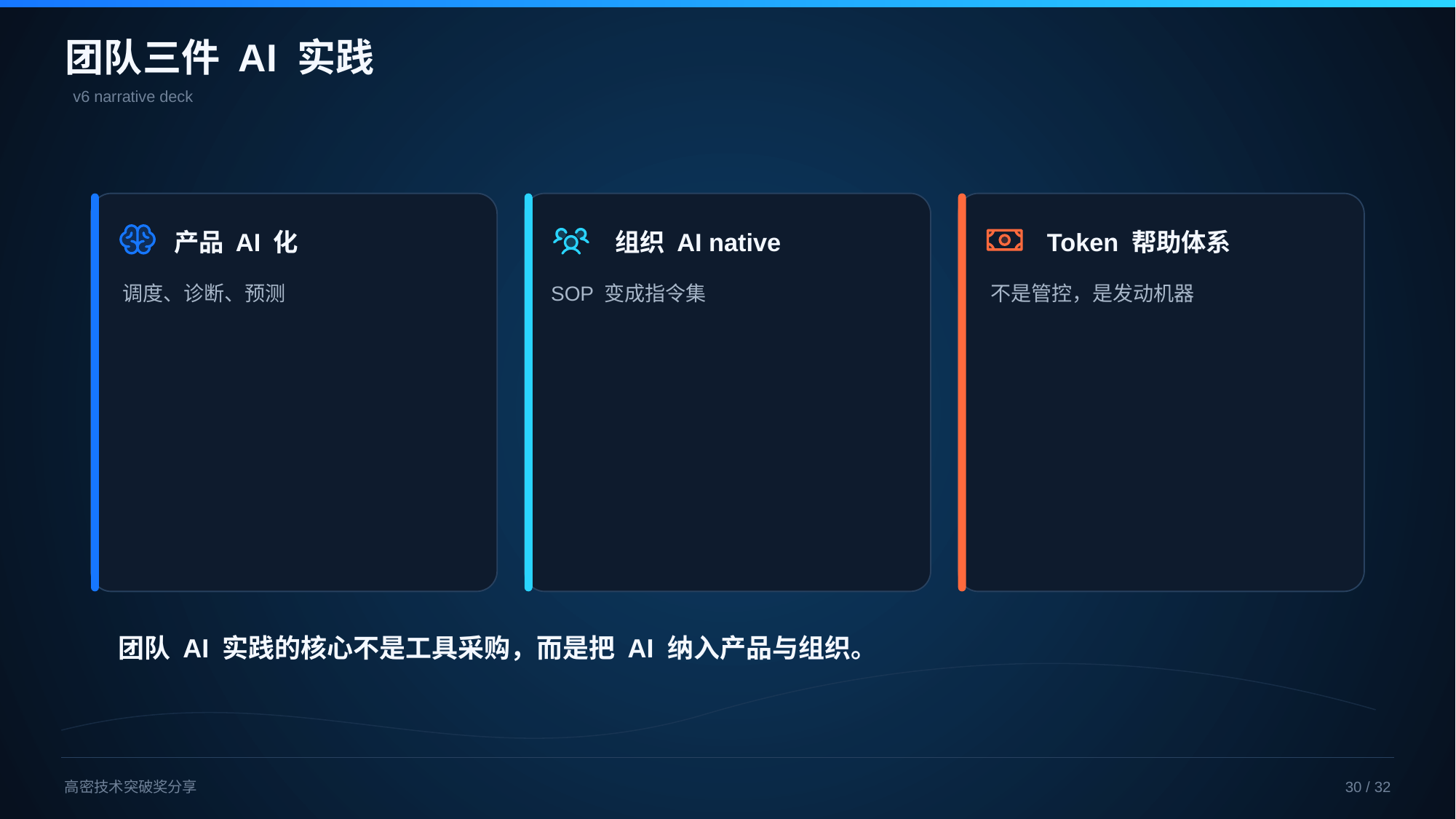

团队三件 AI 实践
v6 narrative deck

产品 AI 化
调度、诊断、预测

组织 AI native

SOP 变成指令集

Token 帮助体系

不是管控，是发动机器
团队 AI 实践的核心不是工具采购，而是把 AI 纳入产品与组织。

高密技术突破奖分享
30 / 32